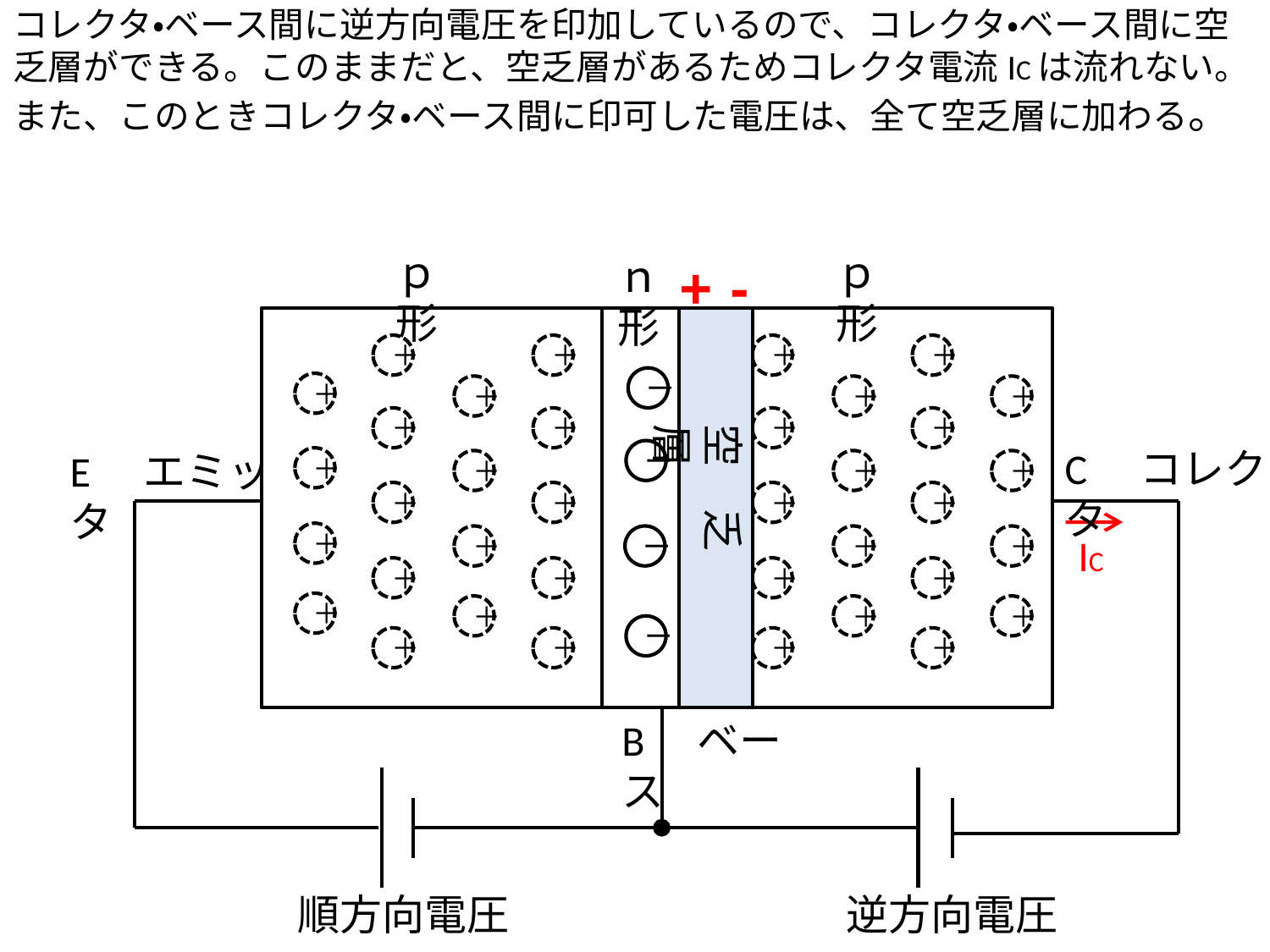

コレクタ・ベース間に逆方向電圧を印加しているので、コレクタ・ベース間に空乏層ができる。このままだと、空乏層があるためコレクタ電流ICは流れない。また、このときコレクタ・ベース間に印可した電圧は、全て空乏層に加わる。
ｐ形
ｐ形
ｎ形
-
+

＋
＋
＋
＋
ー
＋
＋
＋
＋
＋
＋
＋
＋
空　乏　層
C　コレクタ
E　エミッタ
ー
＋
＋
＋
＋
＋
＋
＋
＋

IC
＋
＋
＋
＋
ー
＋
＋
＋
＋
＋
＋
＋
＋
ー
＋
＋
＋
＋
B　ベース
順方向電圧
逆方向電圧